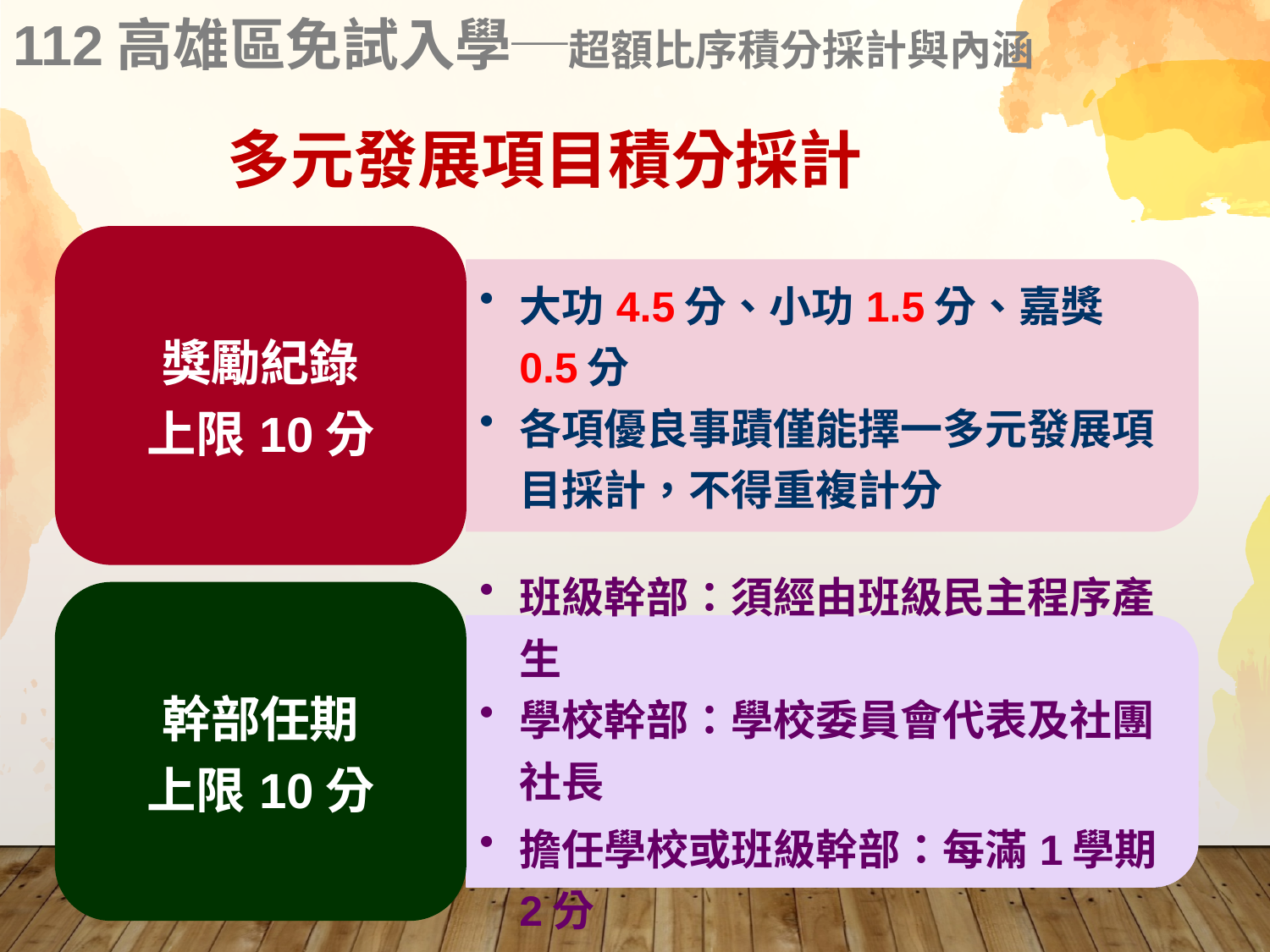

112高雄區免試入學─超額比序積分採計與內涵
多元發展項目積分採計
幹部任期
上限10分
學校幹部：學校委員會代表及社團社長
擔任學校或班級幹部：每滿1學期2分
獎勵紀錄
上限10分
大功4.5分、小功1.5分、嘉獎0.5分
各項優良事蹟僅能擇一多元發展項目採計，不得重複計分